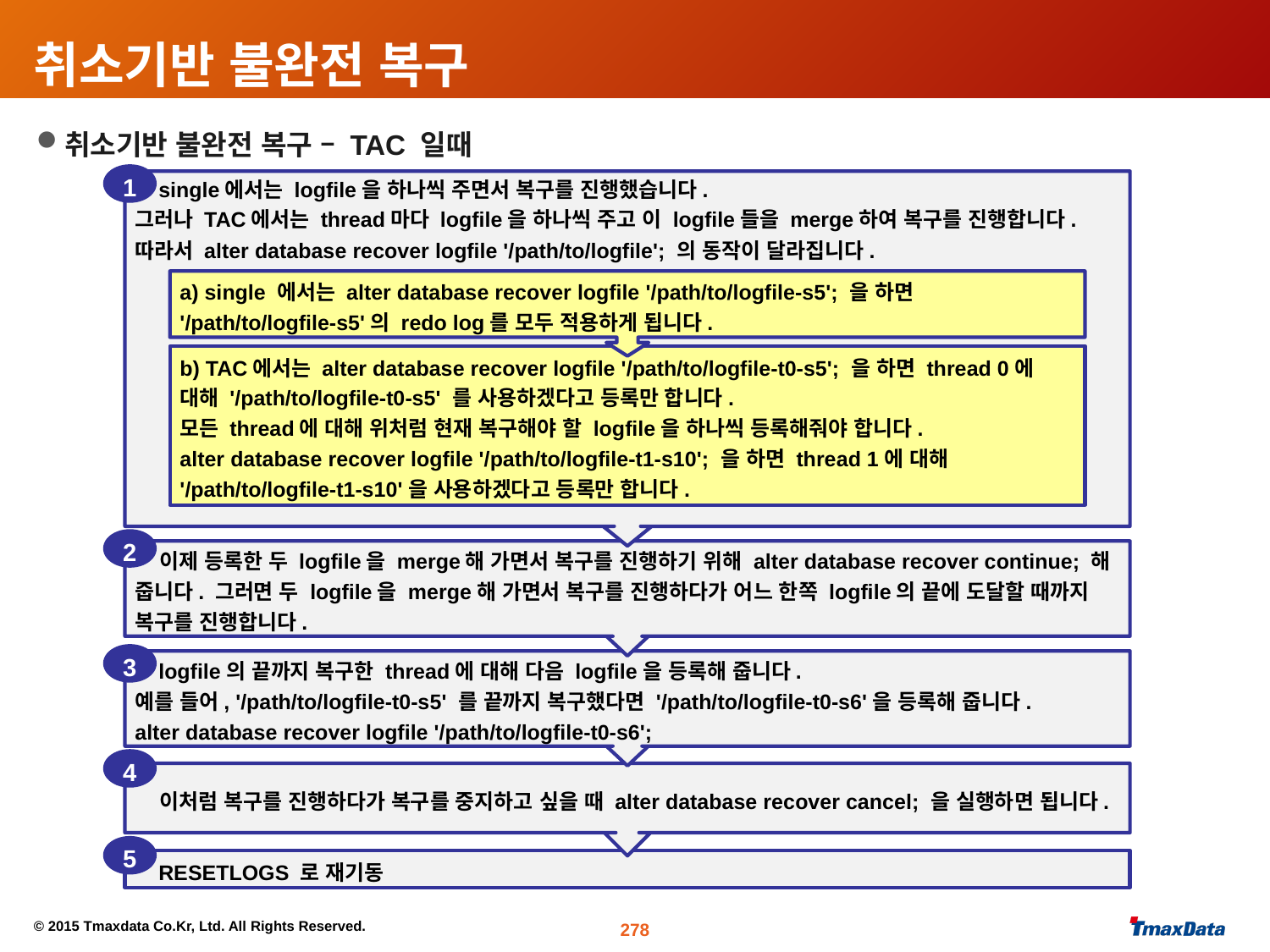

# 취소기반 불완전 복구
취소기반 불완전 복구 – TAC 일때
1
    single에서는 logfile을 하나씩 주면서 복구를 진행했습니다.
그러나 TAC에서는 thread마다 logfile을 하나씩 주고 이 logfile들을 merge하여 복구를 진행합니다.
따라서 alter database recover logfile '/path/to/logfile'; 의 동작이 달라집니다.
a) single 에서는 alter database recover logfile '/path/to/logfile-s5'; 을 하면 '/path/to/logfile-s5'의 redo log를 모두 적용하게 됩니다.
b) TAC에서는 alter database recover logfile '/path/to/logfile-t0-s5'; 을 하면 thread 0에 대해 '/path/to/logfile-t0-s5' 를 사용하겠다고 등록만 합니다.
모든 thread에 대해 위처럼 현재 복구해야 할 logfile을 하나씩 등록해줘야 합니다. 
alter database recover logfile '/path/to/logfile-t1-s10'; 을 하면 thread 1에 대해 '/path/to/logfile-t1-s10'을 사용하겠다고 등록만 합니다.
2
    이제 등록한 두 logfile을 merge해 가면서 복구를 진행하기 위해 alter database recover continue; 해 줍니다. 그러면 두 logfile을 merge해 가면서 복구를 진행하다가 어느 한쪽 logfile의 끝에 도달할 때까지 복구를 진행합니다.
3
    logfile의 끝까지 복구한 thread에 대해 다음 logfile을 등록해 줍니다. 
예를 들어, '/path/to/logfile-t0-s5' 를 끝까지 복구했다면 '/path/to/logfile-t0-s6'을 등록해 줍니다.
alter database recover logfile '/path/to/logfile-t0-s6';
4
    이처럼 복구를 진행하다가 복구를 중지하고 싶을 때 alter database recover cancel; 을 실행하면 됩니다.
5
    RESETLOGS 로 재기동